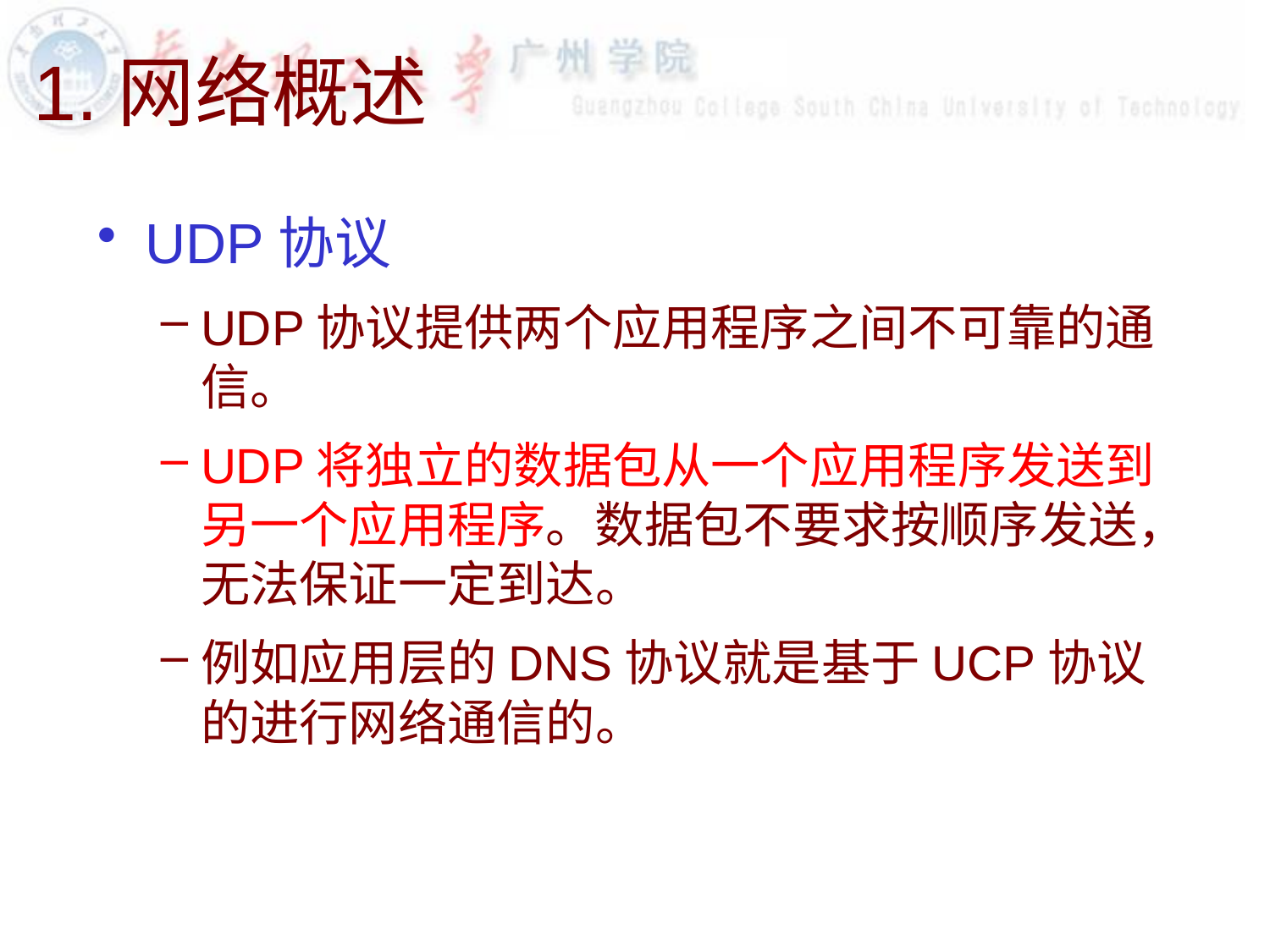

# 1.网络概述
UDP协议
UDP协议提供两个应用程序之间不可靠的通信。
UDP将独立的数据包从一个应用程序发送到另一个应用程序。数据包不要求按顺序发送，无法保证一定到达。
例如应用层的DNS协议就是基于UCP协议的进行网络通信的。